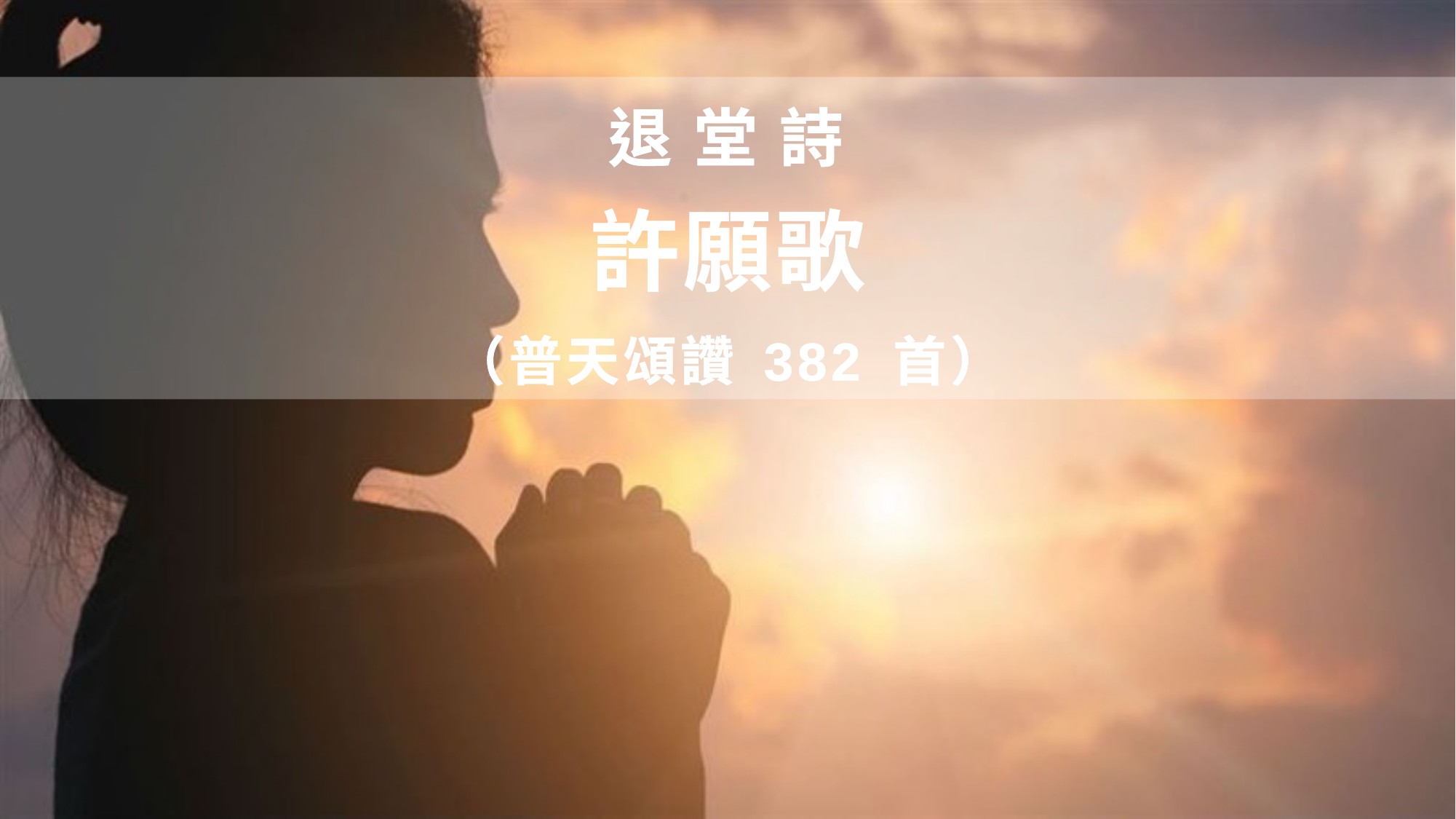

退 堂 詩
許願歌
（普天頌讚 382 首）